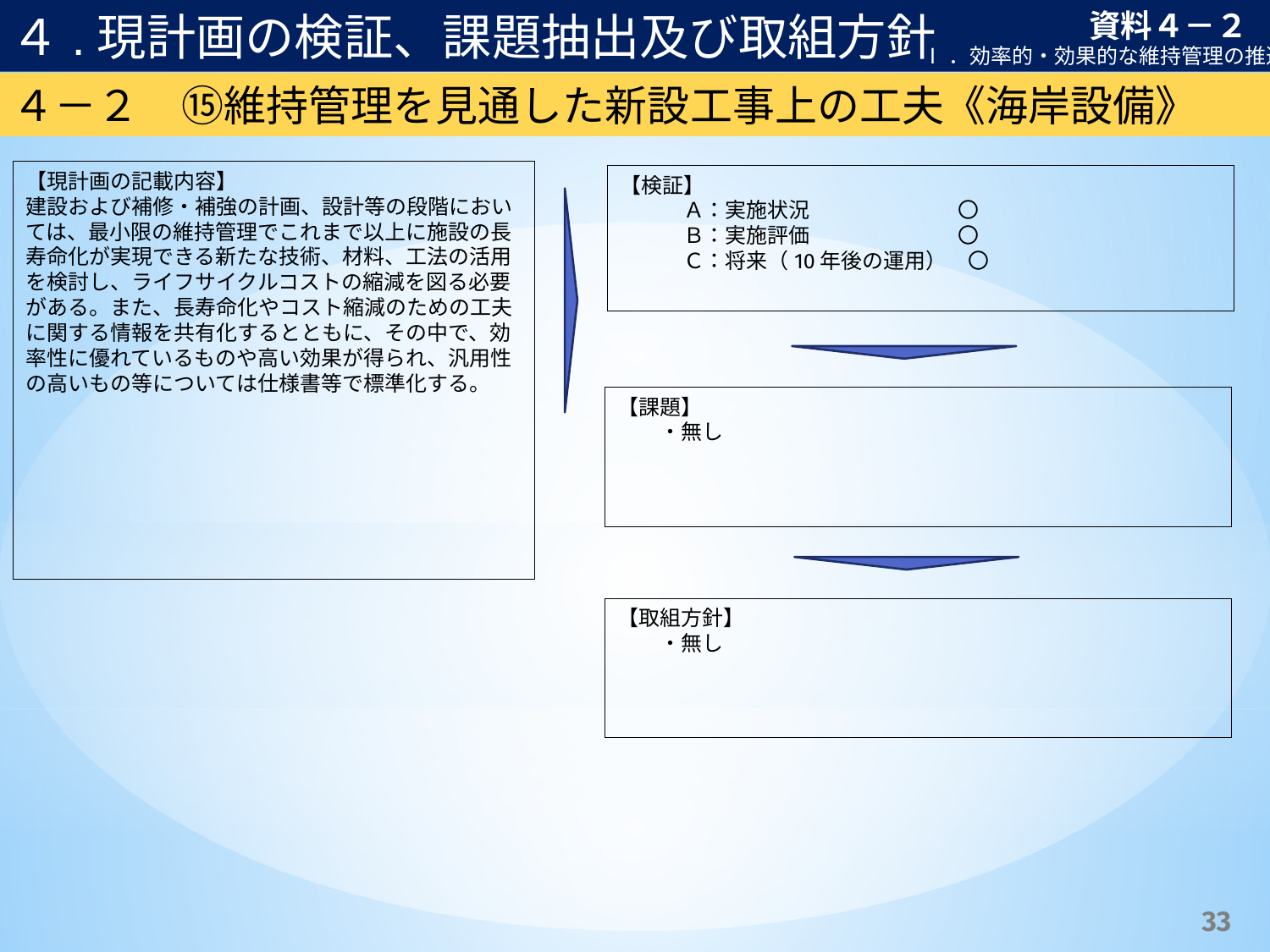

４.現計画の検証、課題抽出及び取組方針
資料４－２
Ⅰ．効率的・効果的な維持管理の推進
４－２　⑮維持管理を見通した新設工事上の工夫《海岸設備》
【現計画の記載内容】
建設および補修・補強の計画、設計等の段階においては、最小限の維持管理でこれまで以上に施設の長寿命化が実現できる新たな技術、材料、工法の活用を検討し、ライフサイクルコストの縮減を図る必要がある。また、長寿命化やコスト縮減のための工夫に関する情報を共有化するとともに、その中で、効率性に優れているものや高い効果が得られ、汎用性の高いもの等については仕様書等で標準化する。

【検証】
　　　Ａ：実施状況　　　　　　　〇
　　　Ｂ：実施評価　　　　　　　〇
　　　Ｃ：将来（10年後の運用）　〇

【課題】
　　・無し

【取組方針】
　　・無し

33